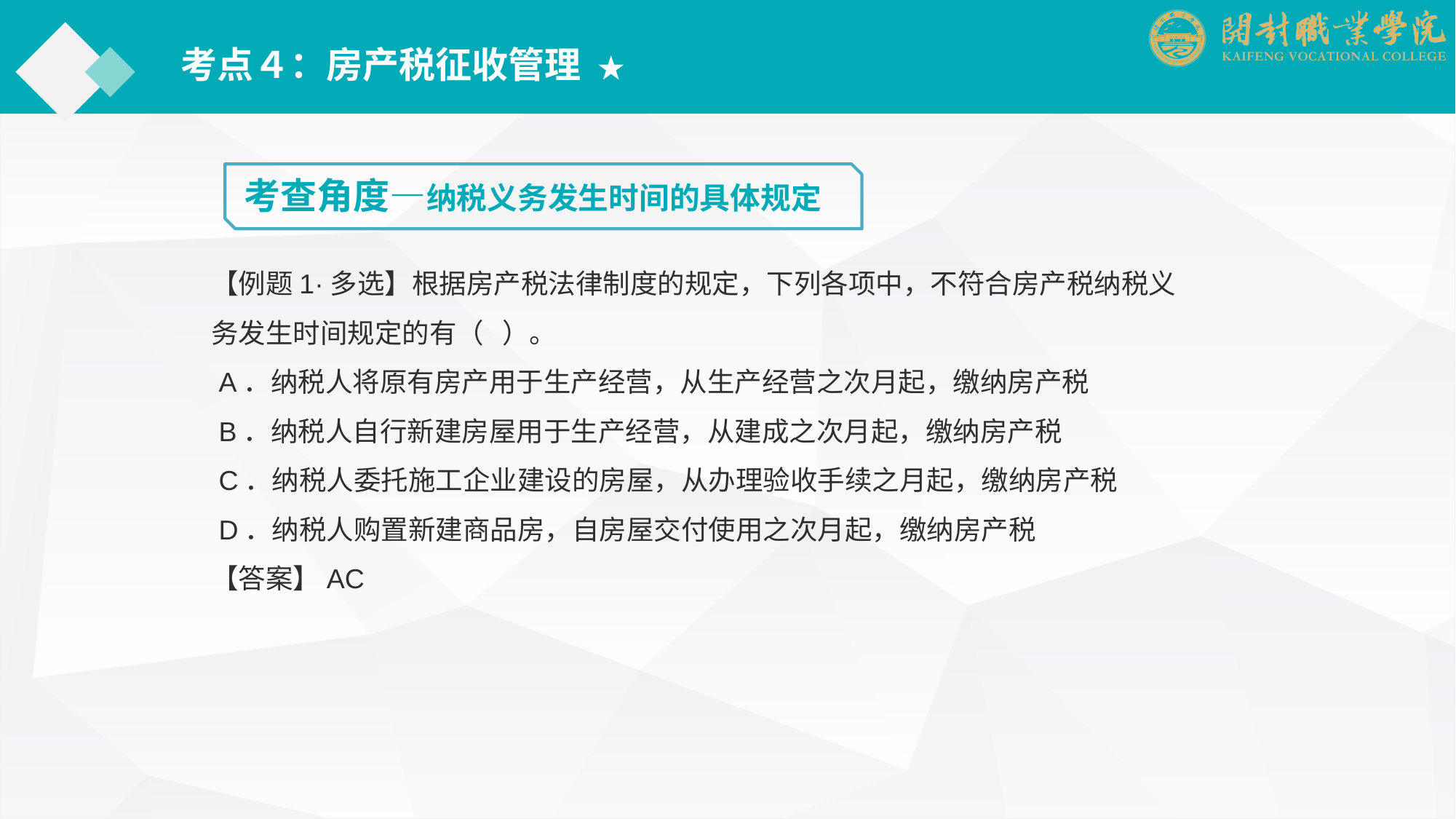

考点４：房产税征收管理  ★

考查角度—纳税义务发生时间的具体规定
【例题1·多选】根据房产税法律制度的规定，下列各项中，不符合房产税纳税义务发生时间规定的有（   ）。
 A．纳税人将原有房产用于生产经营，从生产经营之次月起，缴纳房产税
 B．纳税人自行新建房屋用于生产经营，从建成之次月起，缴纳房产税
 C．纳税人委托施工企业建设的房屋，从办理验收手续之月起，缴纳房产税
 D．纳税人购置新建商品房，自房屋交付使用之次月起，缴纳房产税
【答案】AC